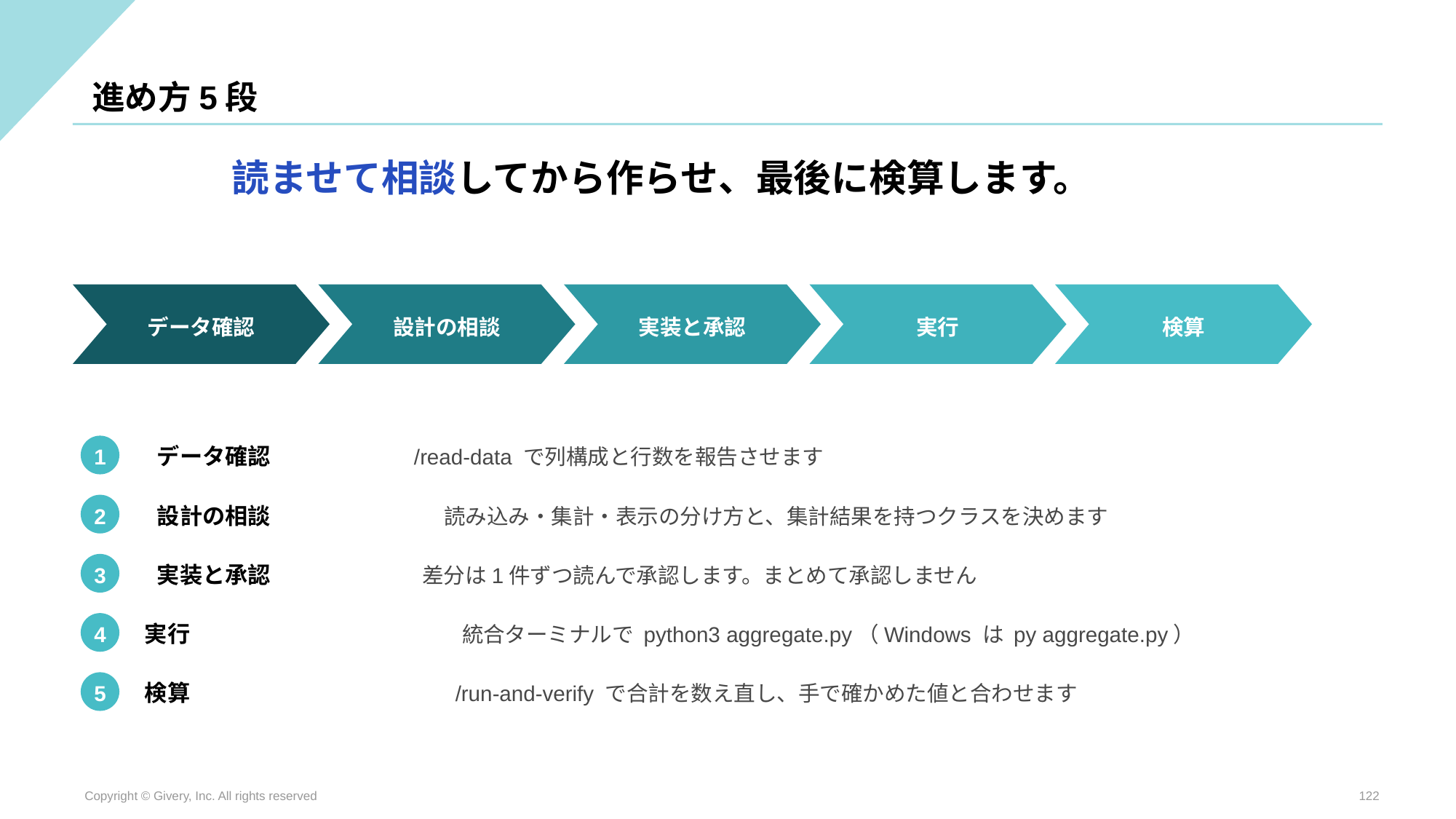

進め方5段

読ませて相談してから作らせ、最後に検算します。

データ確認
設計の相談
実装と承認
実行
検算

データ確認
1
/read-data で列構成と行数を報告させます

設計の相談
2
読み込み・集計・表示の分け方と、集計結果を持つクラスを決めます

実装と承認
3
差分は1件ずつ読んで承認します。まとめて承認しません

実行
4
統合ターミナルで python3 aggregate.py（Windows は py aggregate.py）

検算
5
/run-and-verify で合計を数え直し、手で確かめた値と合わせます
Copyright © Givery, Inc. All rights reserved
122